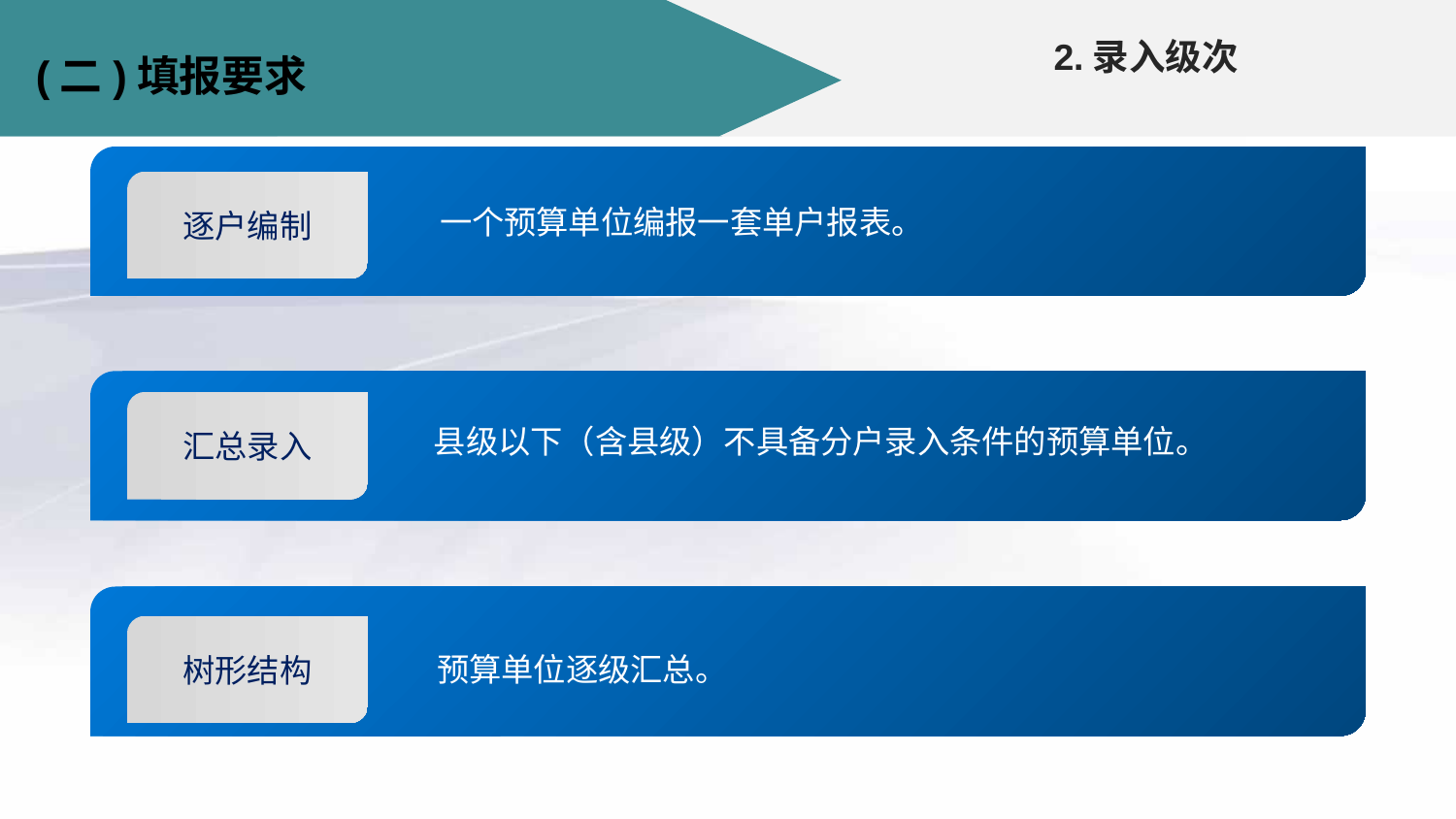

2.录入级次
#

(二)填报要求

逐户编制
一个预算单位编报一套单户报表。

汇总录入
县级以下（含县级）不具备分户录入条件的预算单位。

树形结构
预算单位逐级汇总。